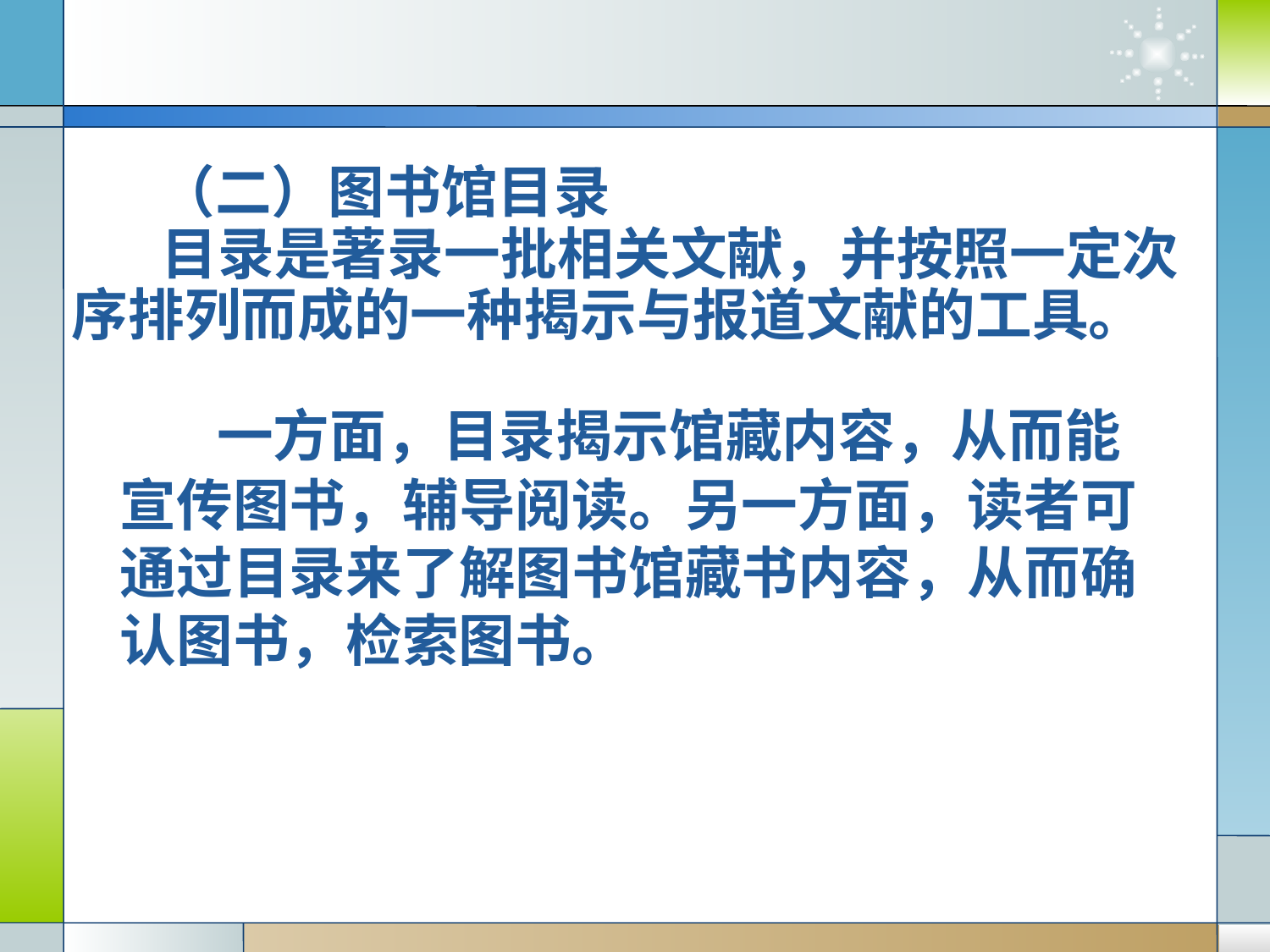

（二）图书馆目录
       目录是著录一批相关文献，并按照一定次序排列而成的一种揭示与报道文献的工具。
         一方面，目录揭示馆藏内容，从而能宣传图书，辅导阅读。另一方面，读者可通过目录来了解图书馆藏书内容，从而确认图书，检索图书。